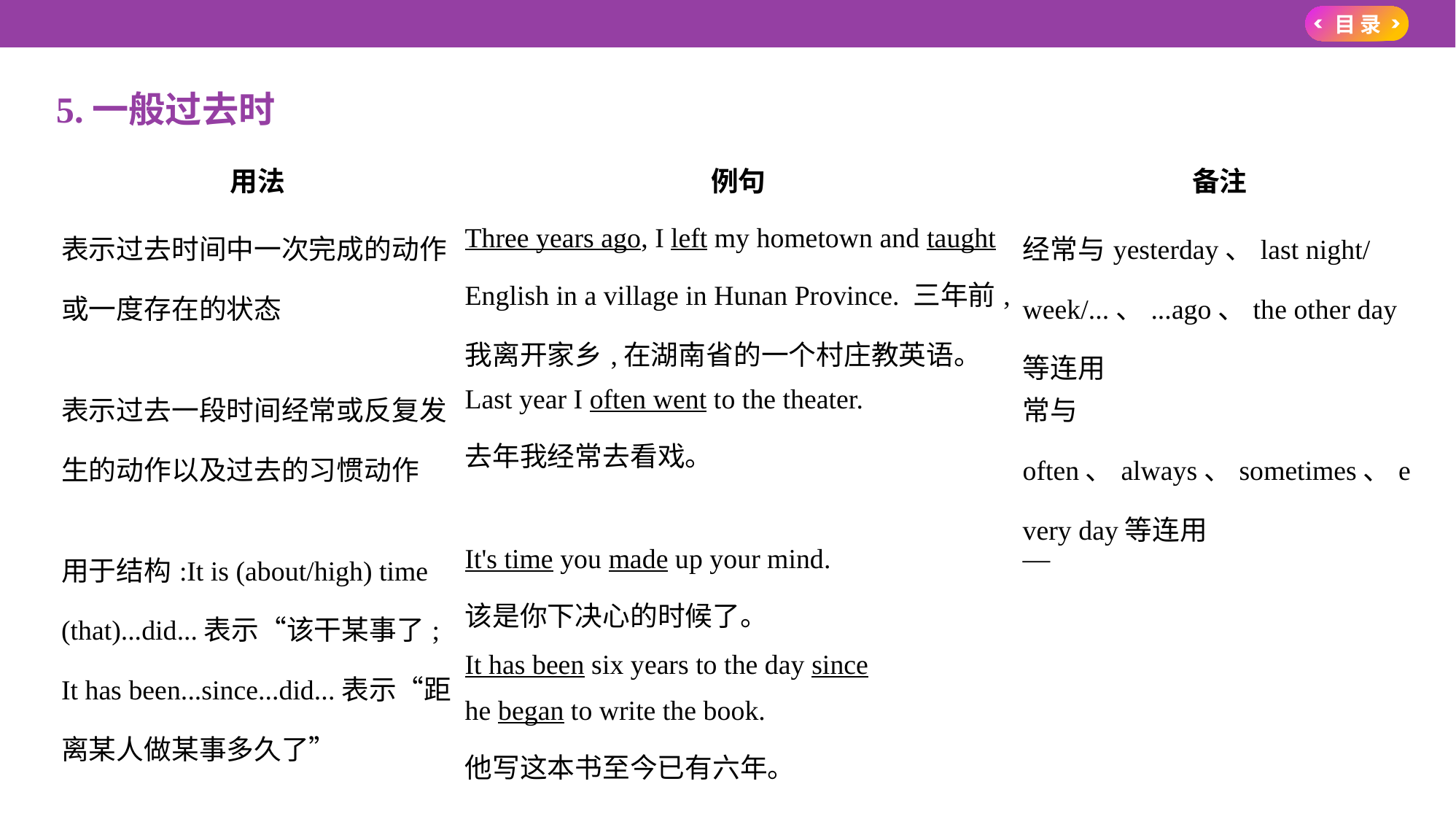

5.一般过去时
| 用法 | 例句 | 备注 |
| --- | --- | --- |
| 表示过去时间中一次完成的动作或一度存在的状态 | Three years ago, I left my hometown and taught English in a village in Hunan Province. 三年前,我离开家乡,在湖南省的一个村庄教英语。 | 经常与yesterday、last night/ week/...、...ago、the other day等连用 |
| 表示过去一段时间经常或反复发生的动作以及过去的习惯动作 | Last year I often went to the theater. 去年我经常去看戏。 | 常与often、always、sometimes、every day等连用 |
| 用于结构:It is (about/high) time (that)...did...表示“该干某事了; It has been...since...did...表示“距离某人做某事多久了” | It's time you made up your mind. 该是你下决心的时候了。 It has been six years to the day since he began to write the book. 他写这本书至今已有六年。 | — |